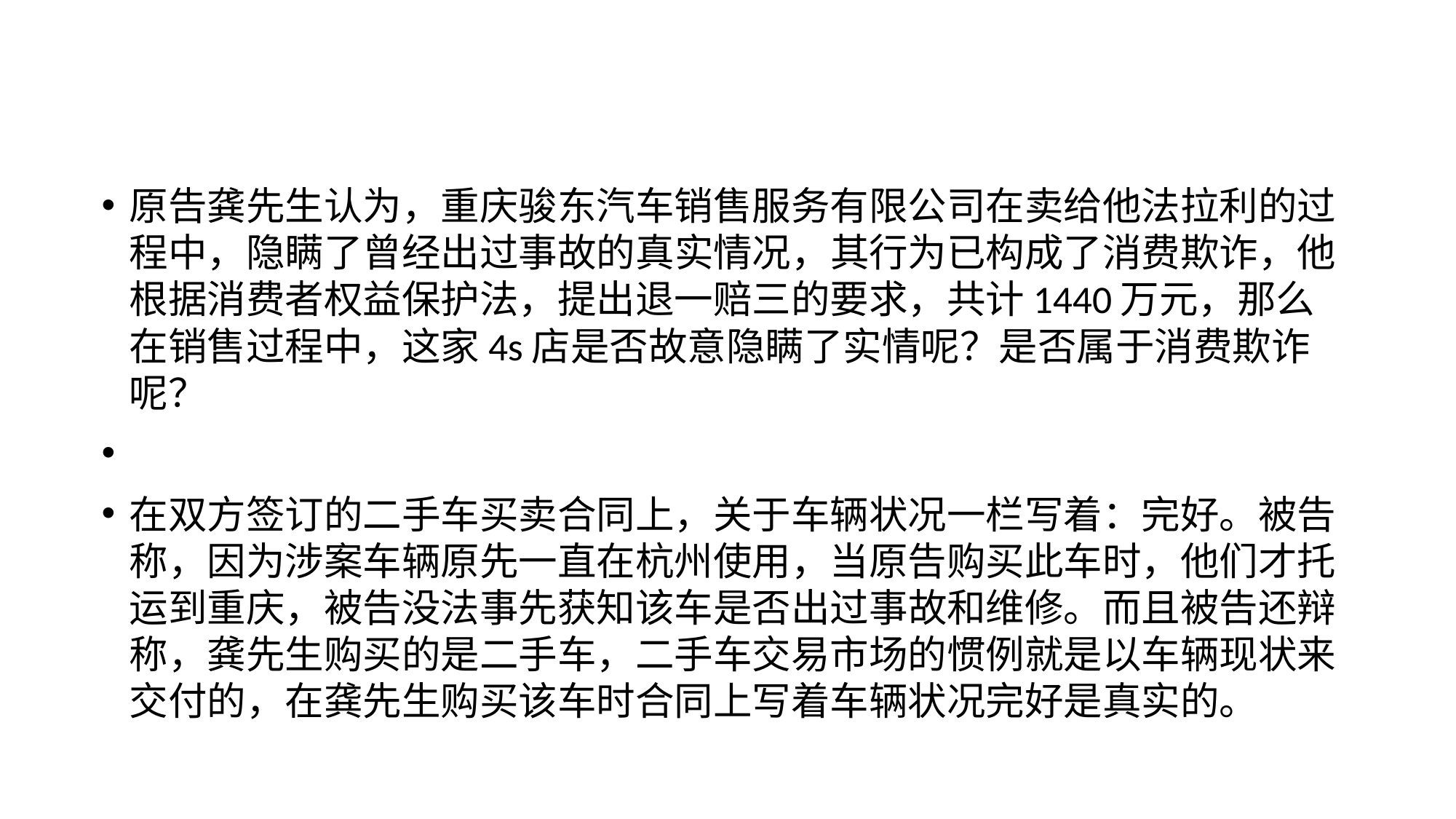

#
原告龚先生认为，重庆骏东汽车销售服务有限公司在卖给他法拉利的过程中，隐瞒了曾经出过事故的真实情况，其行为已构成了消费欺诈，他根据消费者权益保护法，提出退一赔三的要求，共计1440万元，那么在销售过程中，这家4s店是否故意隐瞒了实情呢？是否属于消费欺诈呢？

在双方签订的二手车买卖合同上，关于车辆状况一栏写着：完好。被告称，因为涉案车辆原先一直在杭州使用，当原告购买此车时，他们才托运到重庆，被告没法事先获知该车是否出过事故和维修。而且被告还辩称，龚先生购买的是二手车，二手车交易市场的惯例就是以车辆现状来交付的，在龚先生购买该车时合同上写着车辆状况完好是真实的。